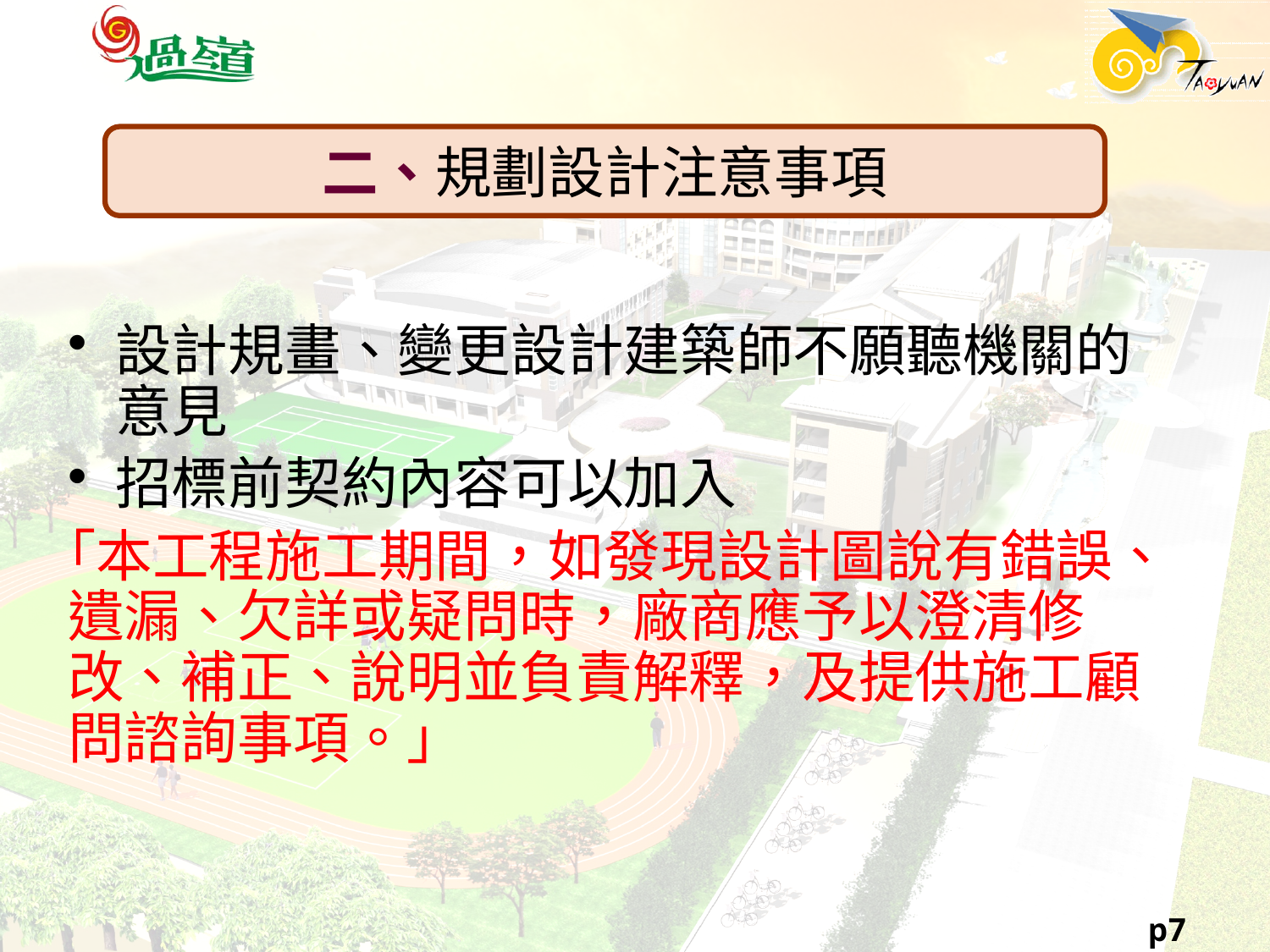

二、規劃設計注意事項
設計規畫、變更設計建築師不願聽機關的意見
招標前契約內容可以加入
｢本工程施工期間，如發現設計圖說有錯誤、遺漏、欠詳或疑問時，廠商應予以澄清修改、補正、說明並負責解釋，及提供施工顧問諮詢事項。」